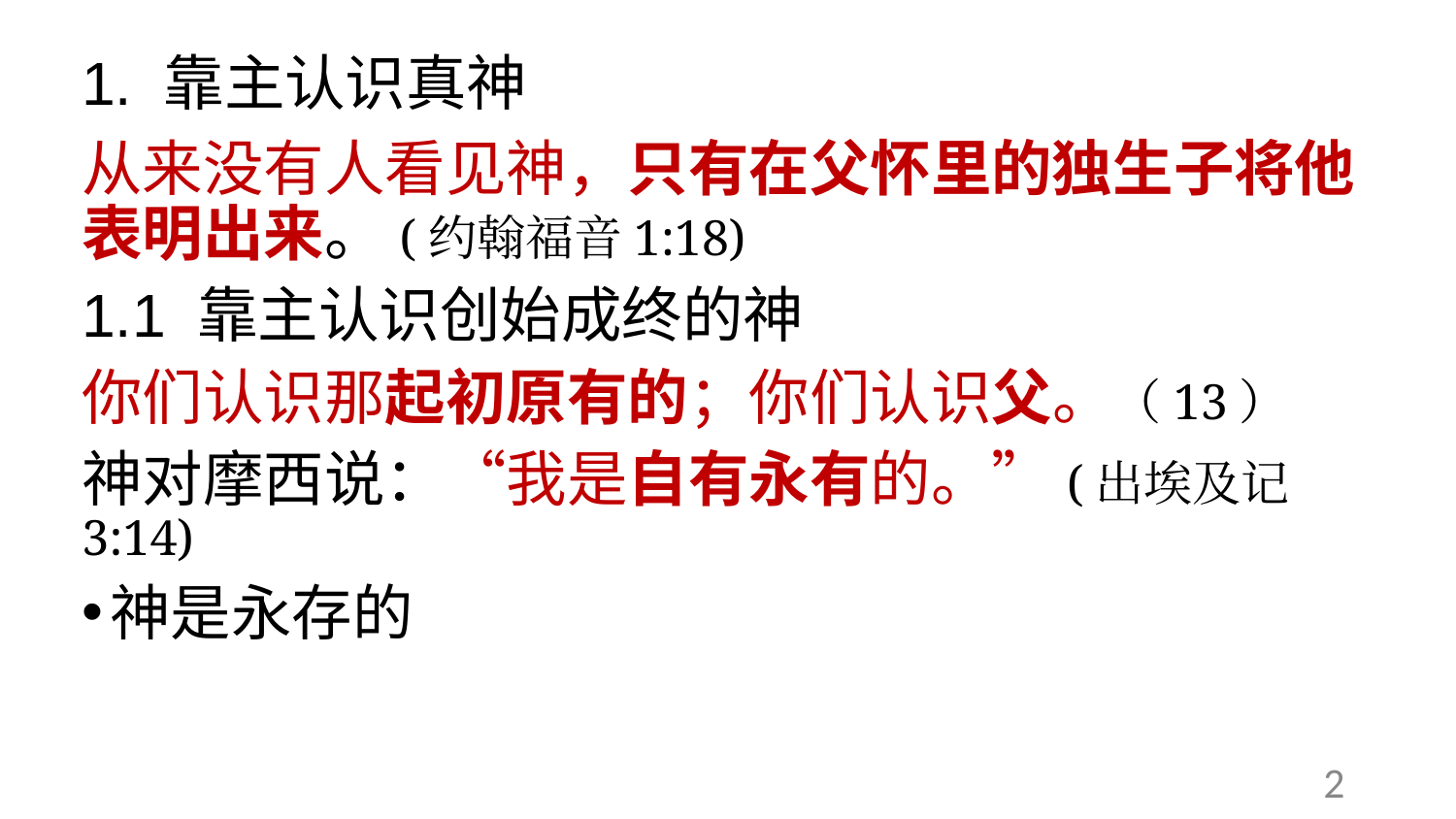

# 1. 靠主认识真神
从来没有人看见神，只有在父怀里的独生子将他表明出来。(约翰福音1:18)
1.1 靠主认识创始成终的神
你们认识那起初原有的；你们认识父。（13）
神对摩西说：“我是自有永有的。”(出埃及记3:14)
神是永存的
2